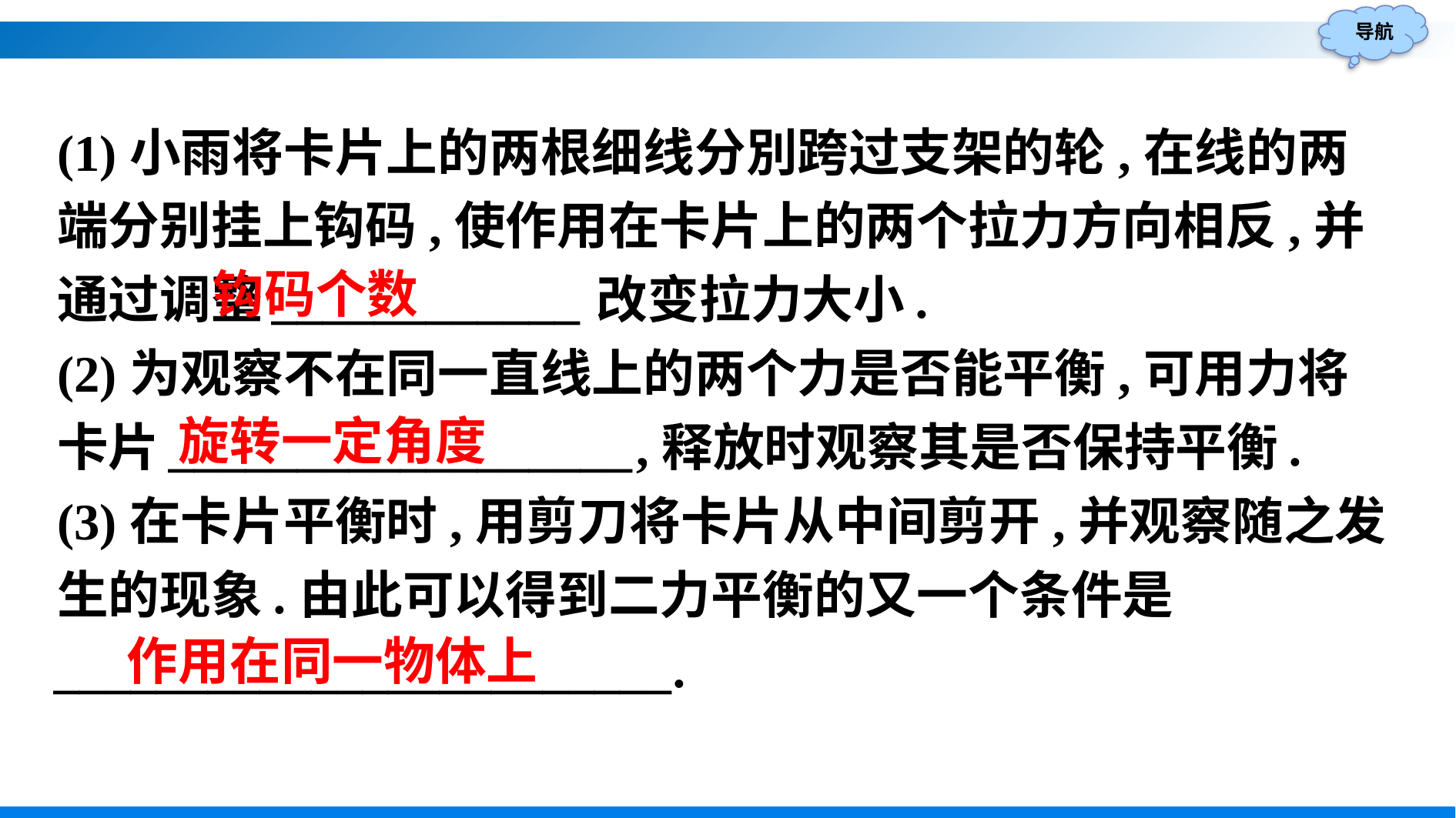

(1)小雨将卡片上的两根细线分別跨过支架的轮,在线的两端分别挂上钩码,使作用在卡片上的两个拉力方向相反,并通过调整____________改变拉力大小.
(2)为观察不在同一直线上的两个力是否能平衡,可用力将卡片__________________,释放时观察其是否保持平衡.
(3)在卡片平衡时,用剪刀将卡片从中间剪开,并观察随之发生的现象.由此可以得到二力平衡的又一个条件是
________________________.
钩码个数
旋转一定角度
作用在同一物体上